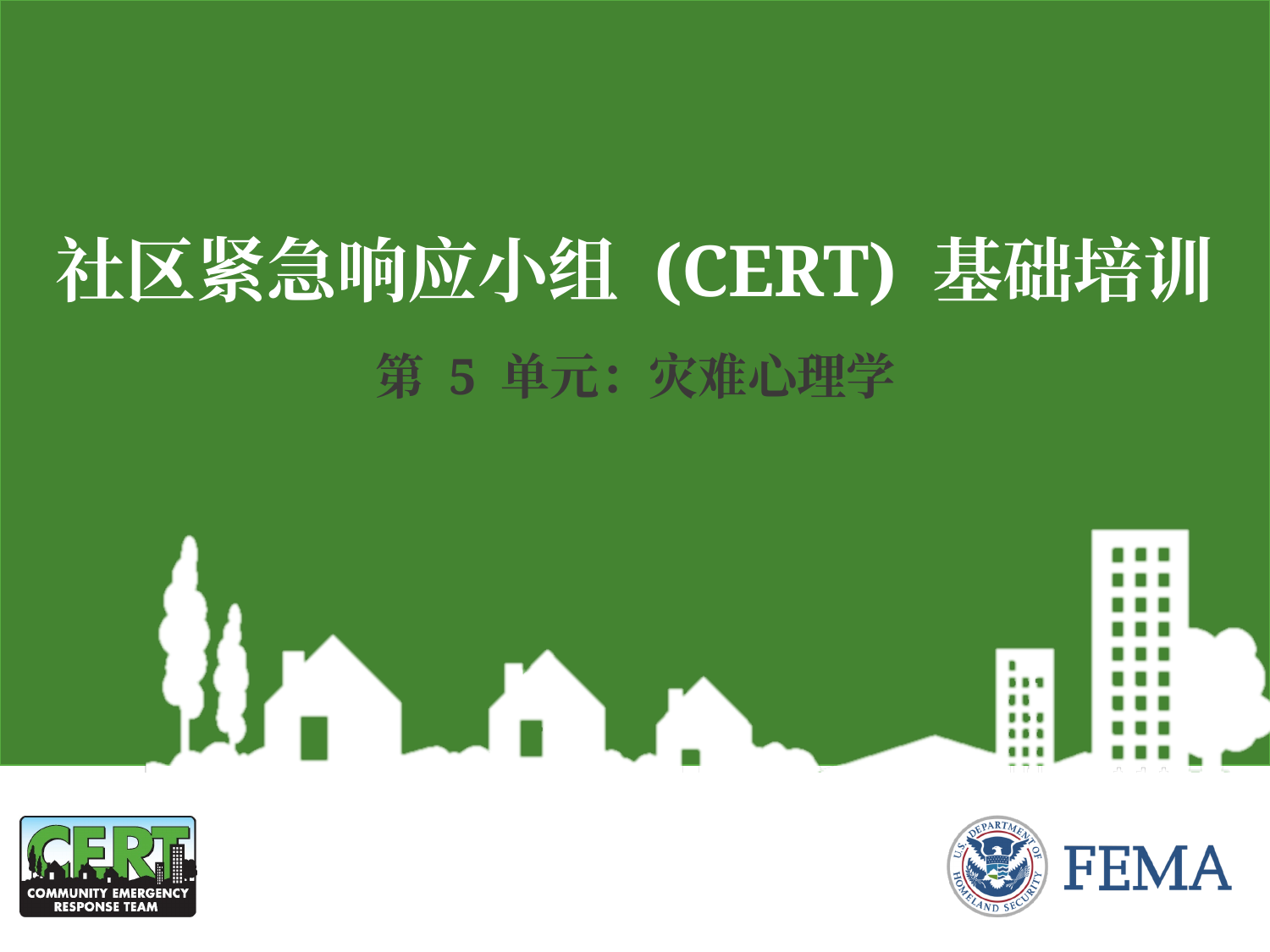

# 社区紧急响应小组 (CERT) 基础培训

第 5 单元：灾难心理学